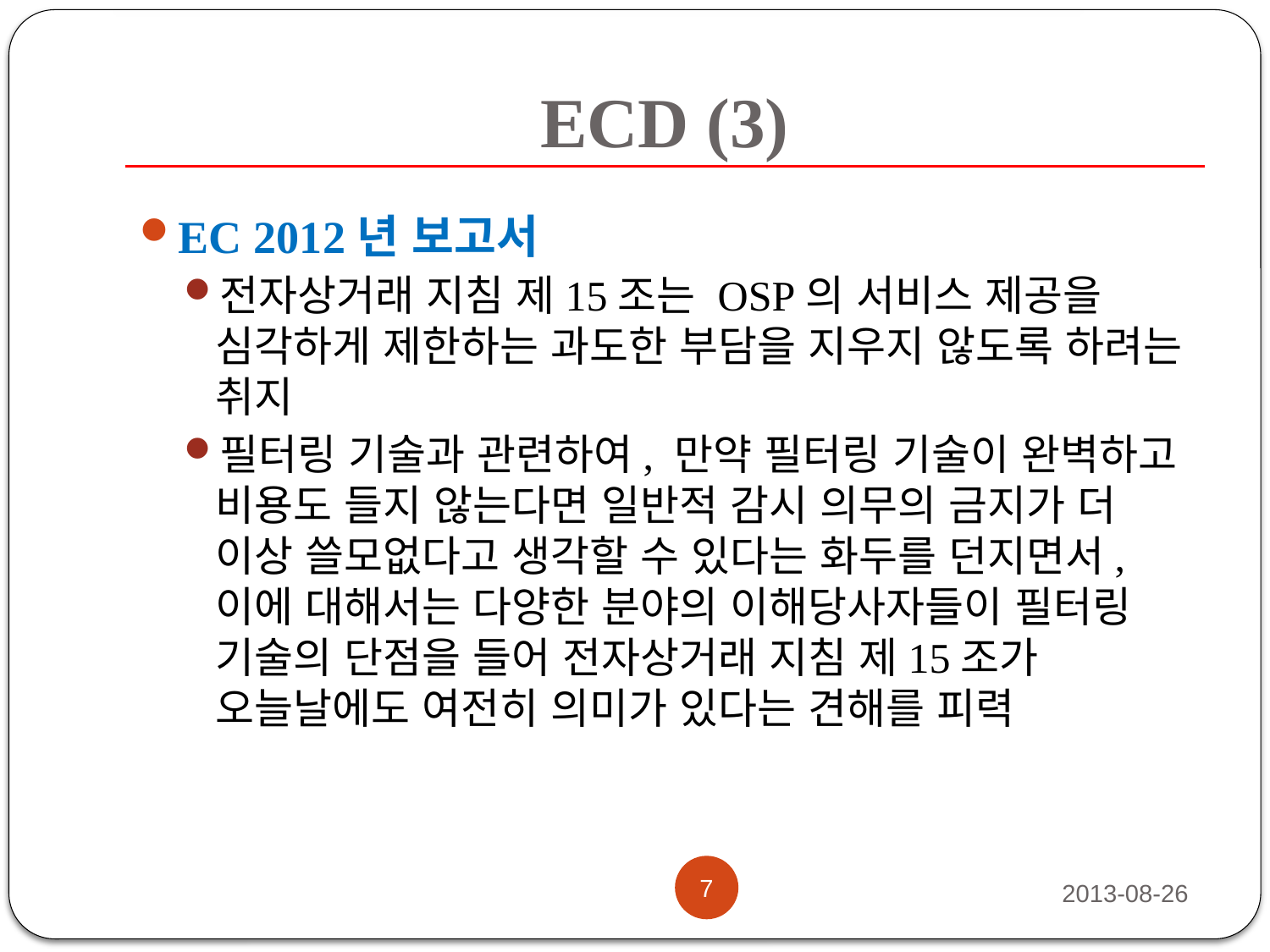

# ECD (3)
EC 2012년 보고서
전자상거래 지침 제15조는 OSP의 서비스 제공을 심각하게 제한하는 과도한 부담을 지우지 않도록 하려는 취지
필터링 기술과 관련하여, 만약 필터링 기술이 완벽하고 비용도 들지 않는다면 일반적 감시 의무의 금지가 더 이상 쓸모없다고 생각할 수 있다는 화두를 던지면서, 이에 대해서는 다양한 분야의 이해당사자들이 필터링 기술의 단점을 들어 전자상거래 지침 제15조가 오늘날에도 여전히 의미가 있다는 견해를 피력
7

2013-08-26